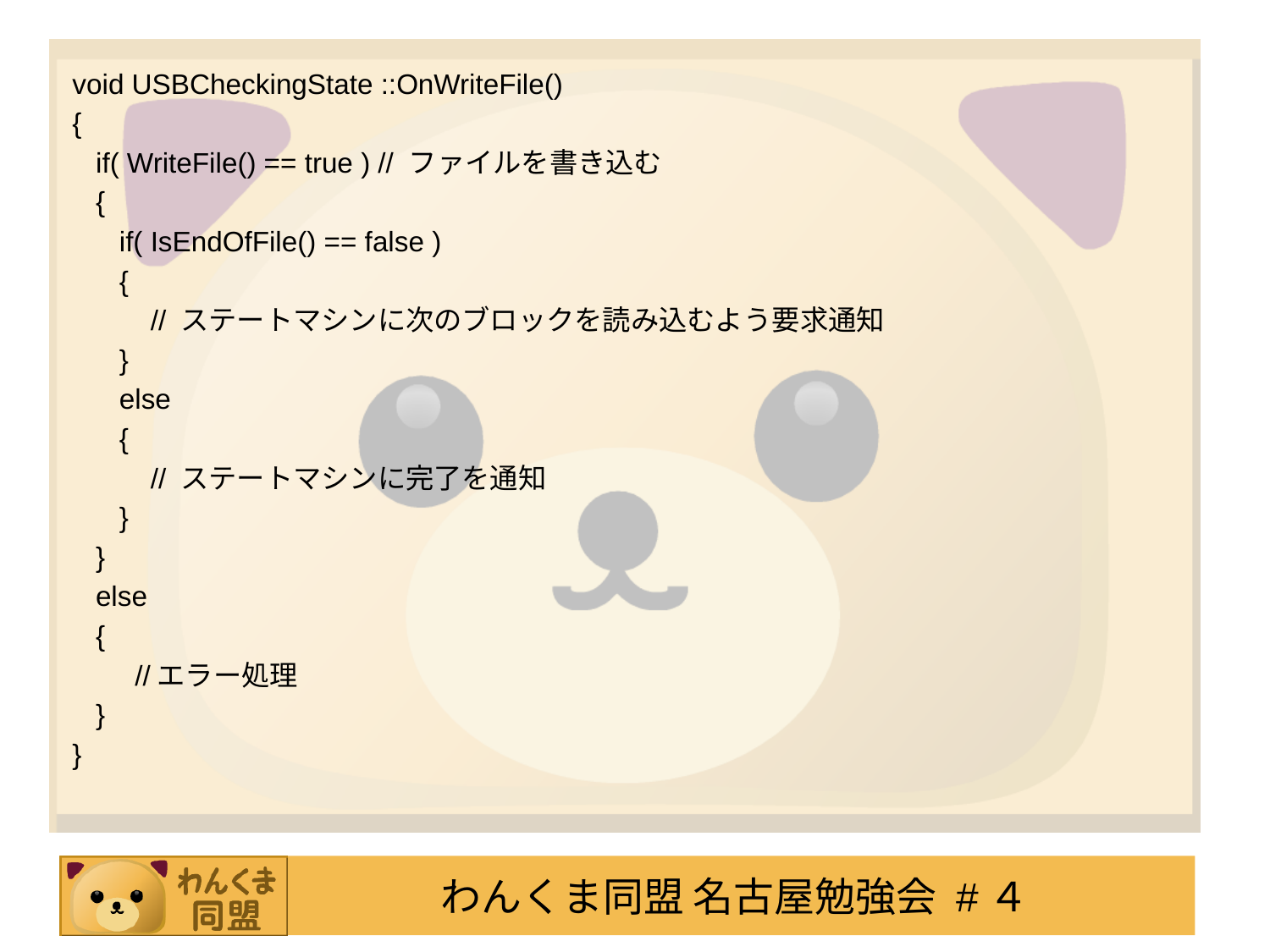

void USBCheckingState ::OnWriteFile()
{
   if( WriteFile() == true ) // ファイルを書き込む
   {
      if( IsEndOfFile() == false )
      {
          // ステートマシンに次のブロックを読み込むよう要求通知
      }
      else
      {
          // ステートマシンに完了を通知
      }
   }
   else
   {
        //エラー処理
   }
}